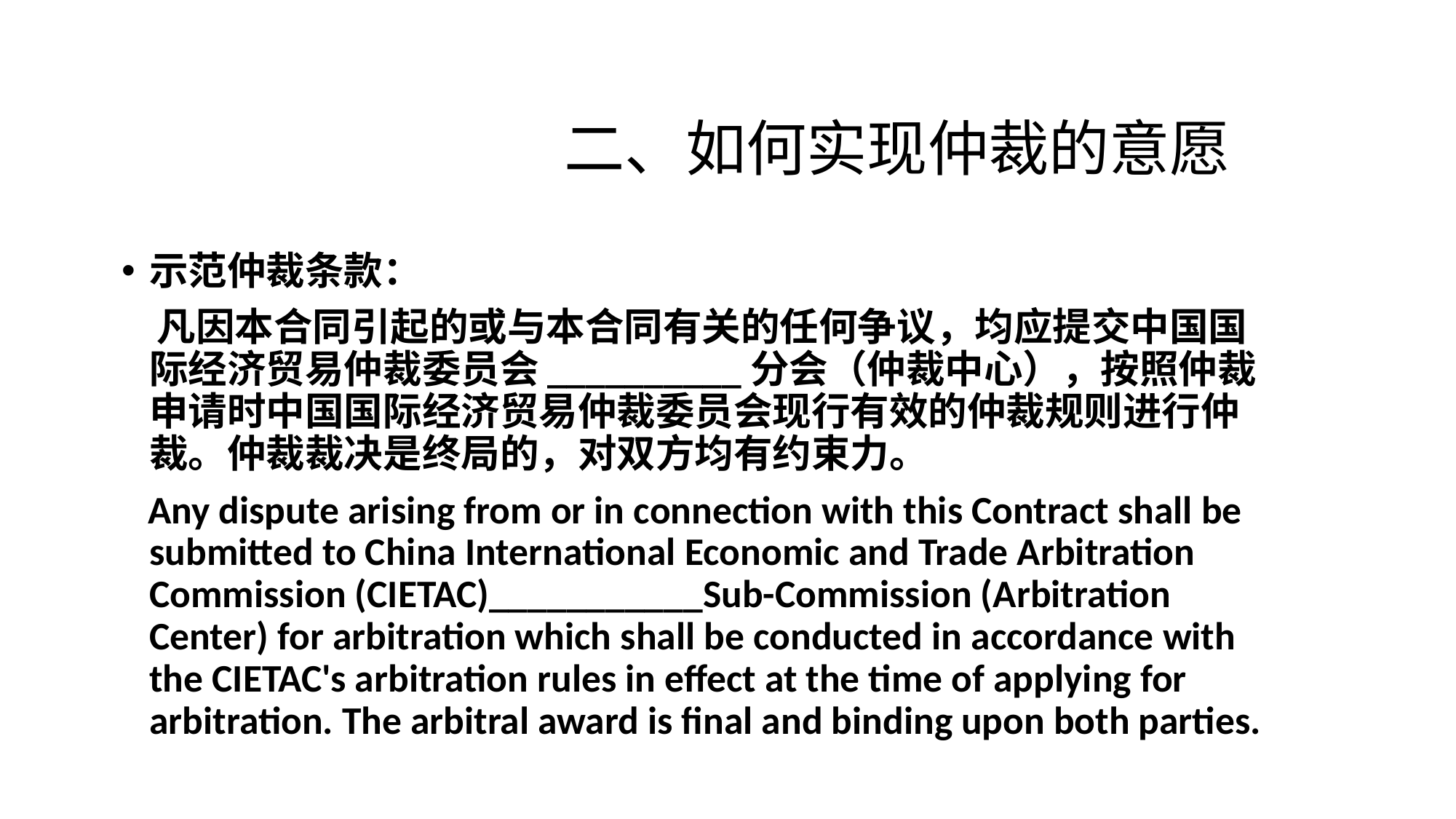

# 二、如何实现仲裁的意愿
示范仲裁条款：
   凡因本合同引起的或与本合同有关的任何争议，均应提交中国国际经济贸易仲裁委员会__________分会（仲裁中心），按照仲裁申请时中国国际经济贸易仲裁委员会现行有效的仲裁规则进行仲裁。仲裁裁决是终局的，对双方均有约束力。
   Any dispute arising from or in connection with this Contract shall be submitted to China International Economic and Trade Arbitration Commission (CIETAC)___________Sub-Commission (Arbitration Center) for arbitration which shall be conducted in accordance with the CIETAC's arbitration rules in effect at the time of applying for arbitration. The arbitral award is final and binding upon both parties.